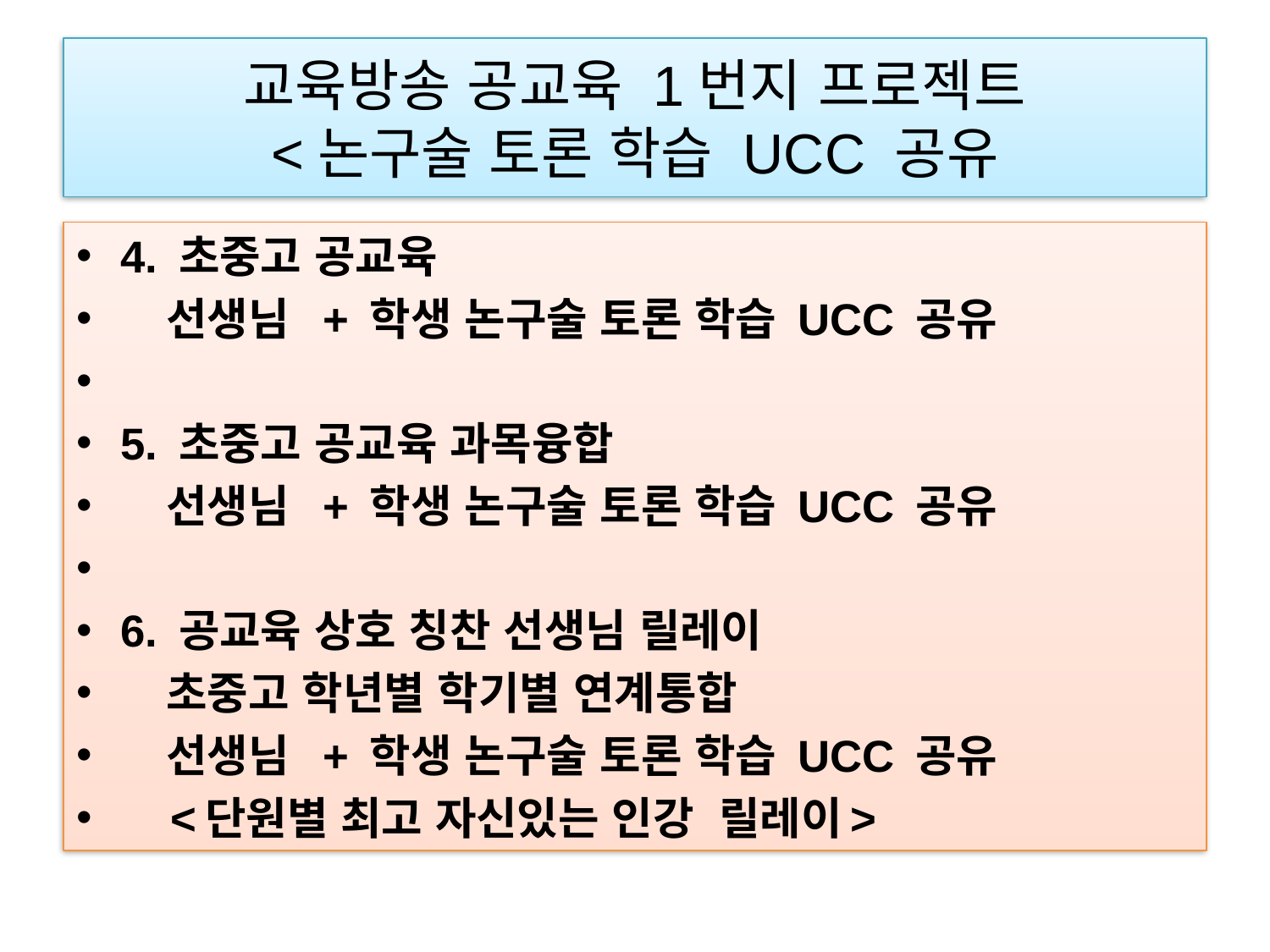

# 교육방송 공교육 1번지 프로젝트 <논구술 토론 학습 UCC 공유
4. 초중고 공교육
   선생님  + 학생 논구술 토론 학습 UCC 공유

5. 초중고 공교육 과목융합
   선생님  + 학생 논구술 토론 학습 UCC 공유

6. 공교육 상호 칭찬 선생님 릴레이
   초중고 학년별 학기별 연계통합
   선생님  + 학생 논구술 토론 학습 UCC 공유
    <단원별 최고 자신있는 인강  릴레이>